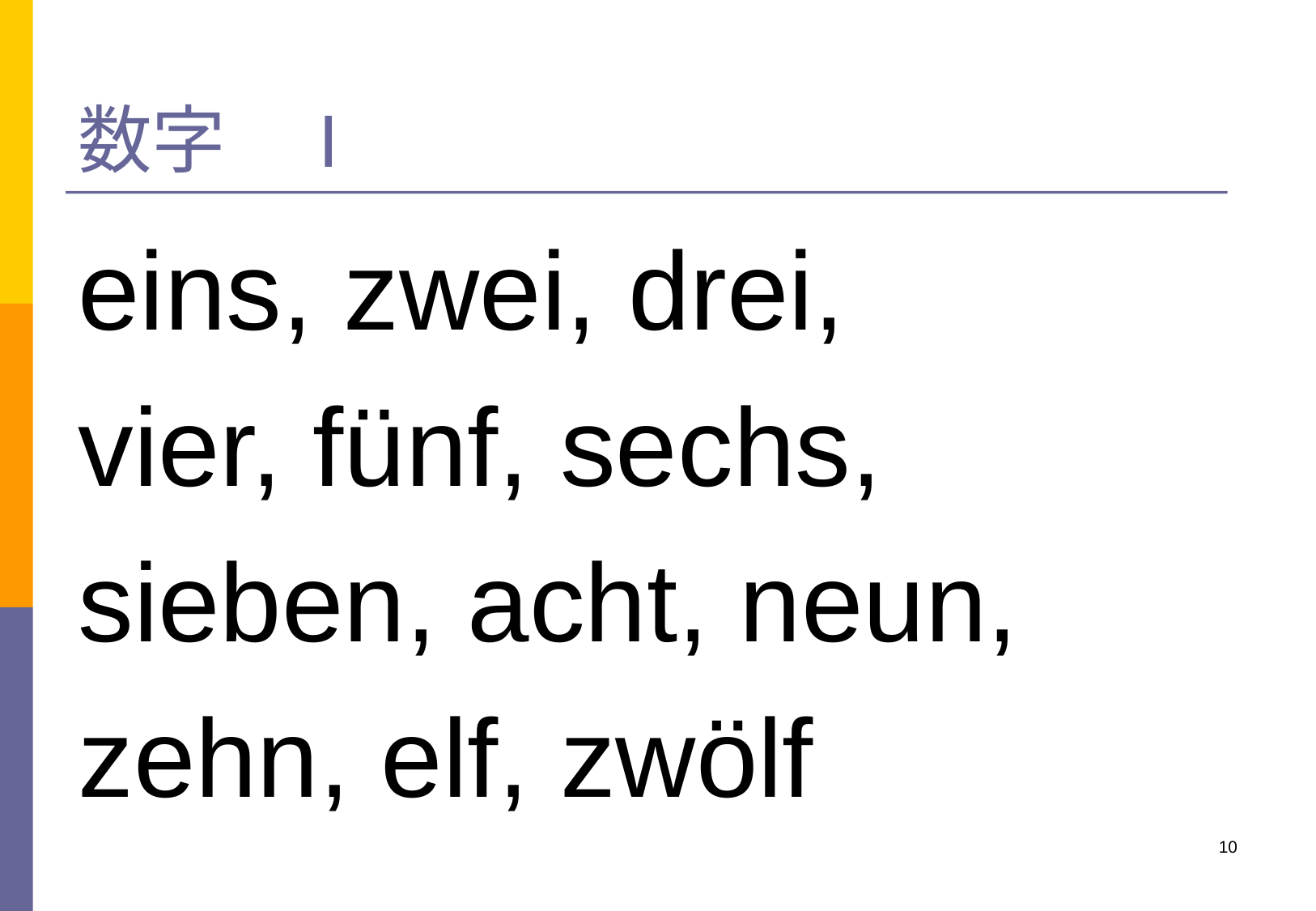

# 数字　I
eins, zwei, drei,
vier, fünf, sechs,
sieben, acht, neun,
zehn, elf, zwölf

10